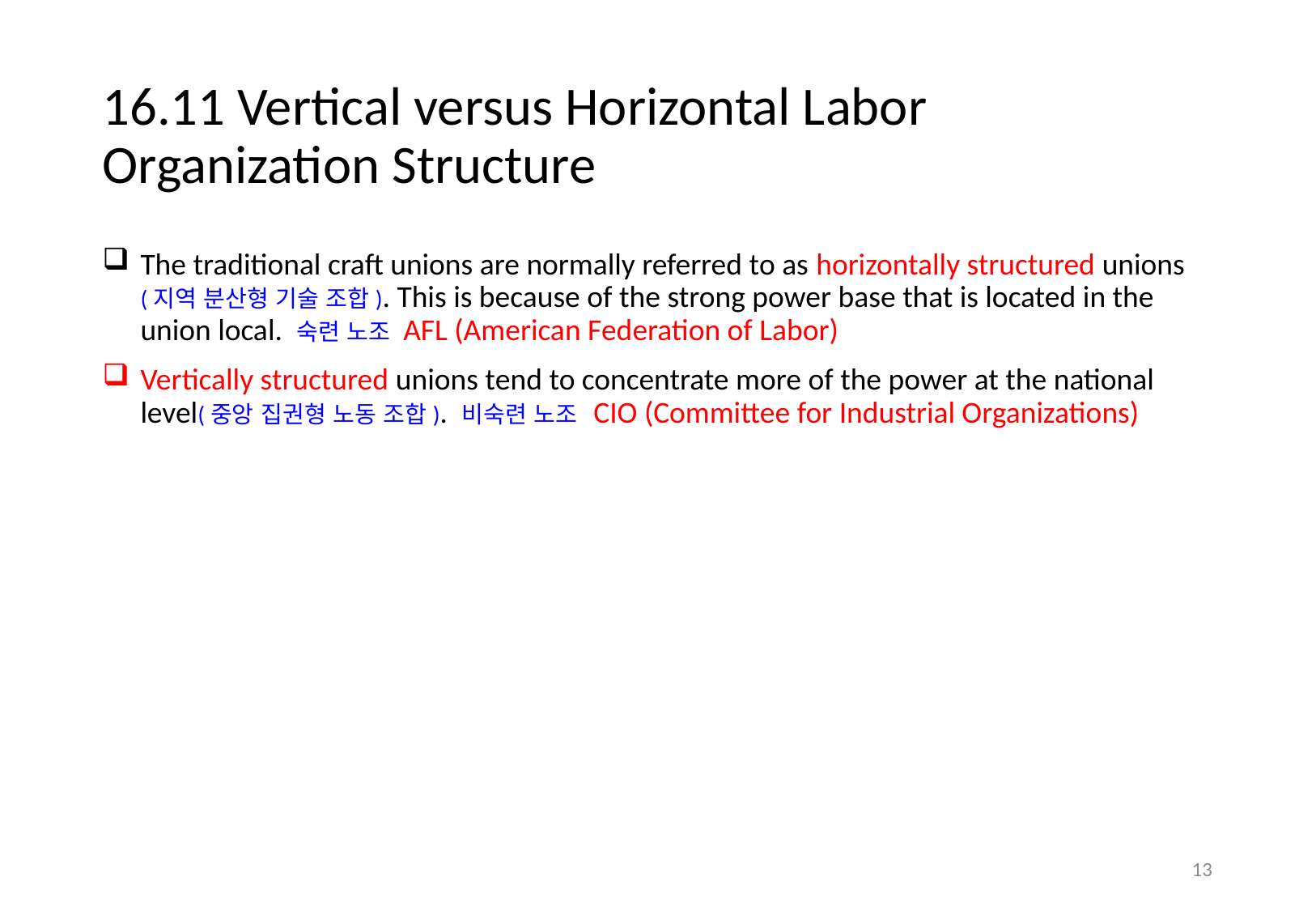

# 16.11 Vertical versus Horizontal Labor Organization Structure
The traditional craft unions are normally referred to as horizontally structured unions (지역 분산형 기술 조합). This is because of the strong power base that is located in the union local. 숙련 노조 AFL (American Federation of Labor)
Vertically structured unions tend to concentrate more of the power at the national level(중앙 집권형 노동 조합). 비숙련 노조 CIO (Committee for Industrial Organizations)
13